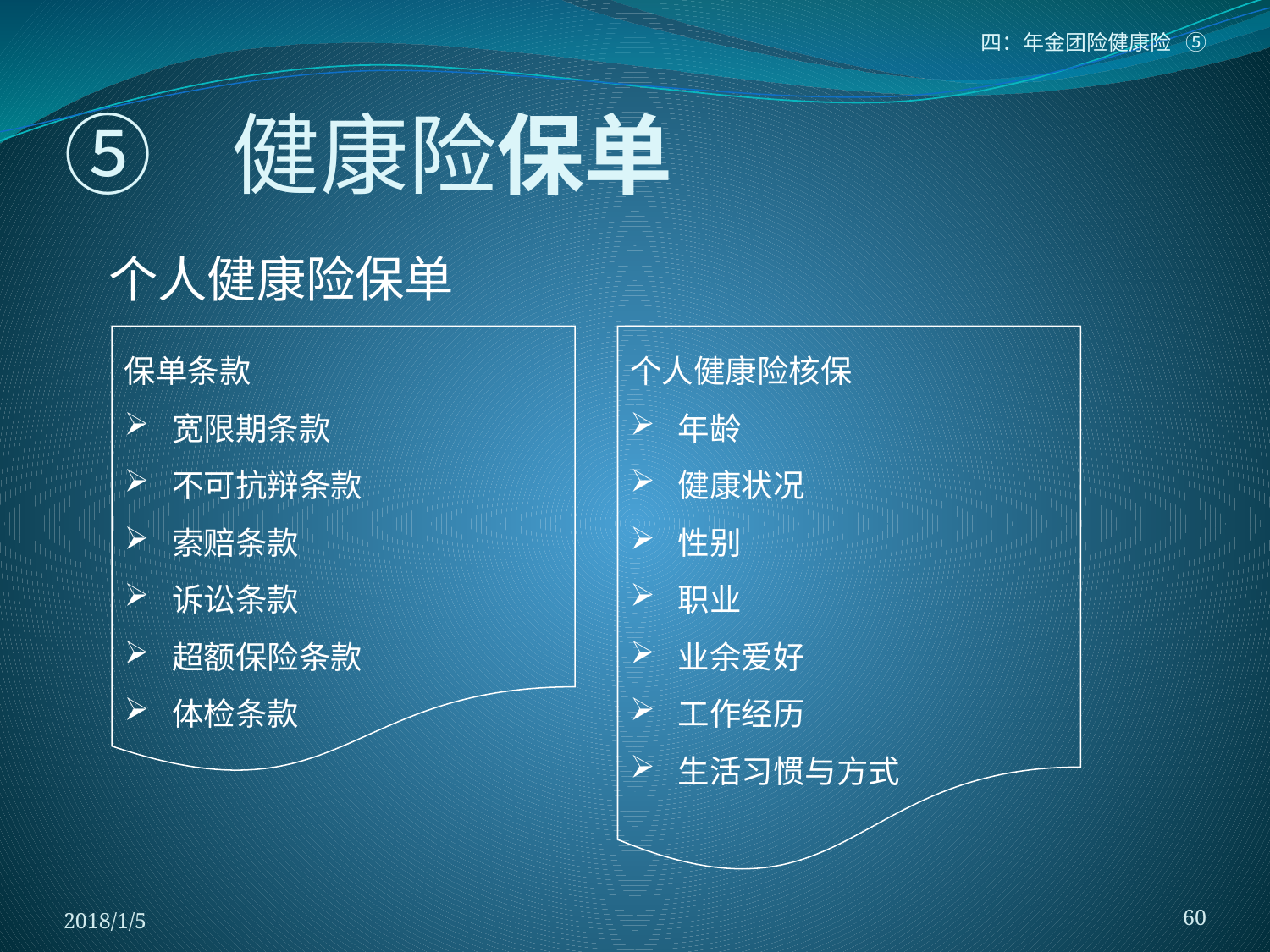

四：年金团险健康险   ⑤
# ⑤   健康险保单
个人健康险保单
保单条款
宽限期条款
不可抗辩条款
索赔条款
诉讼条款
超额保险条款
体检条款
个人健康险核保
年龄
健康状况
性别
职业
业余爱好
工作经历
生活习惯与方式
2018/1/5
60